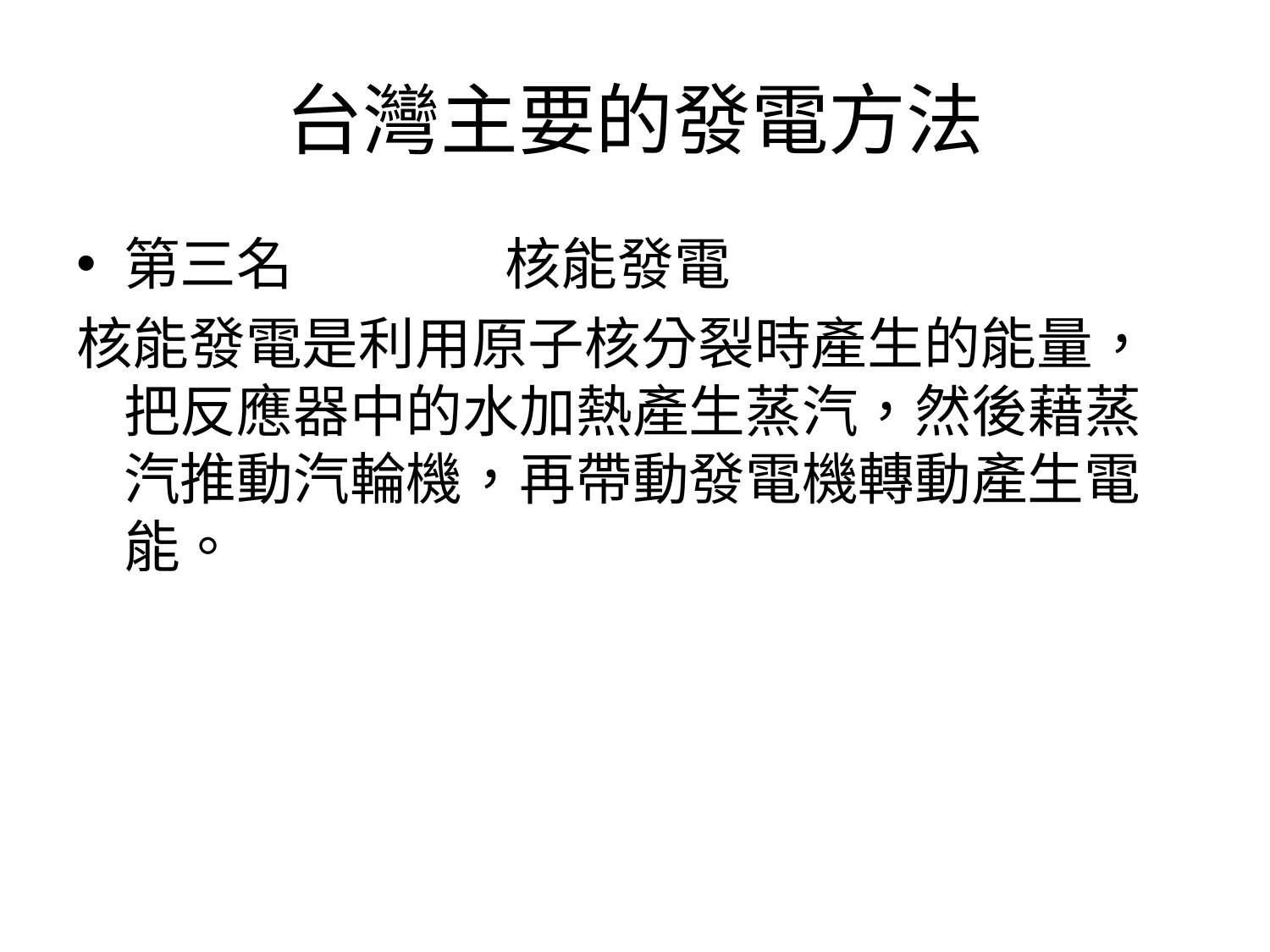

# 台灣主要的發電方法
第三名		核能發電
核能發電是利用原子核分裂時產生的能量，把反應器中的水加熱產生蒸汽，然後藉蒸汽推動汽輪機，再帶動發電機轉動產生電能。